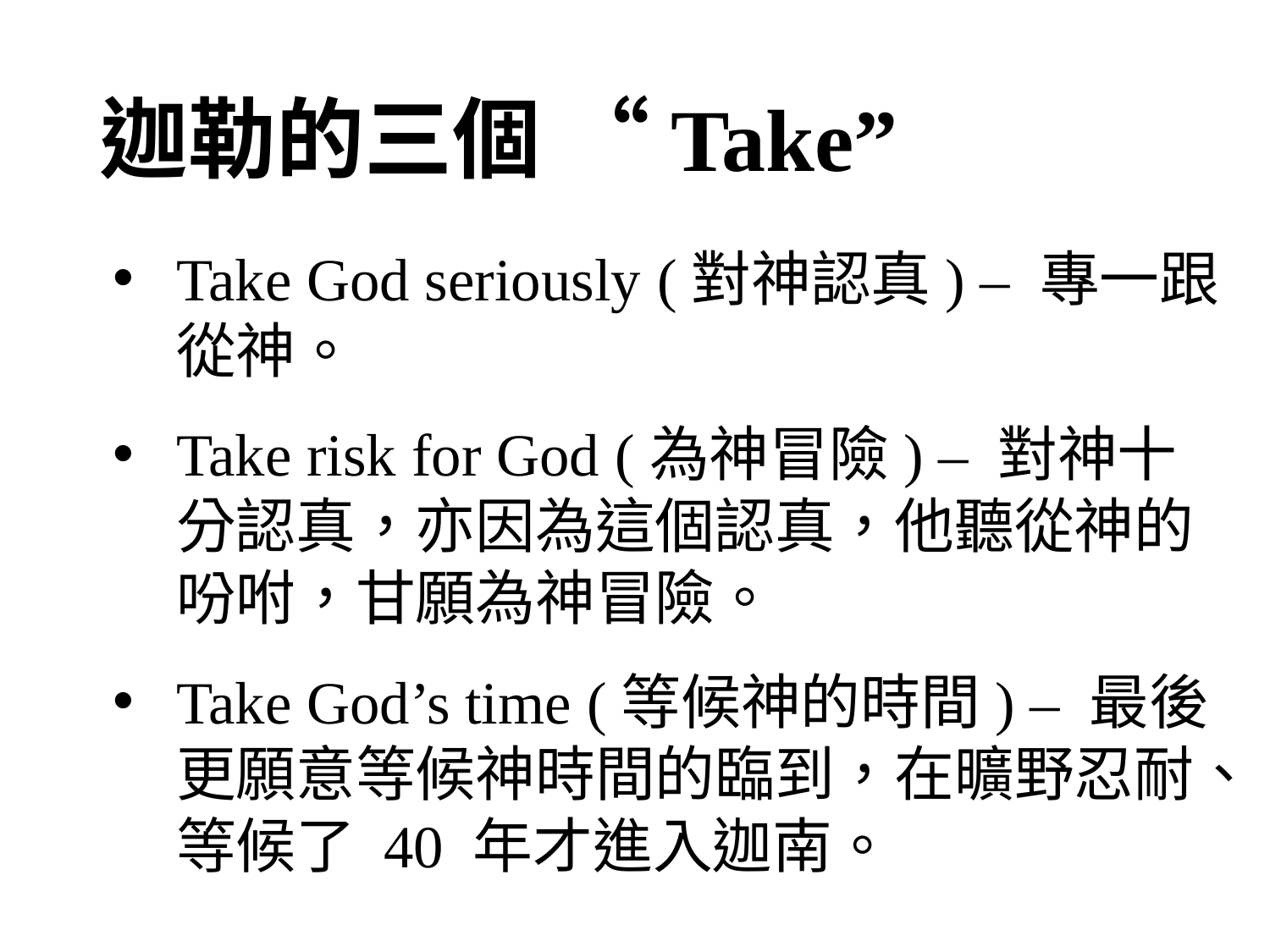

# 迦勒的三個 “Take”
Take God seriously (對神認真) – 專一跟從神。
Take risk for God (為神冒險) – 對神十分認真，亦因為這個認真，他聽從神的吩咐，甘願為神冒險。
Take God’s time (等候神的時間) – 最後更願意等候神時間的臨到，在曠野忍耐、等候了 40 年才進入迦南。
16